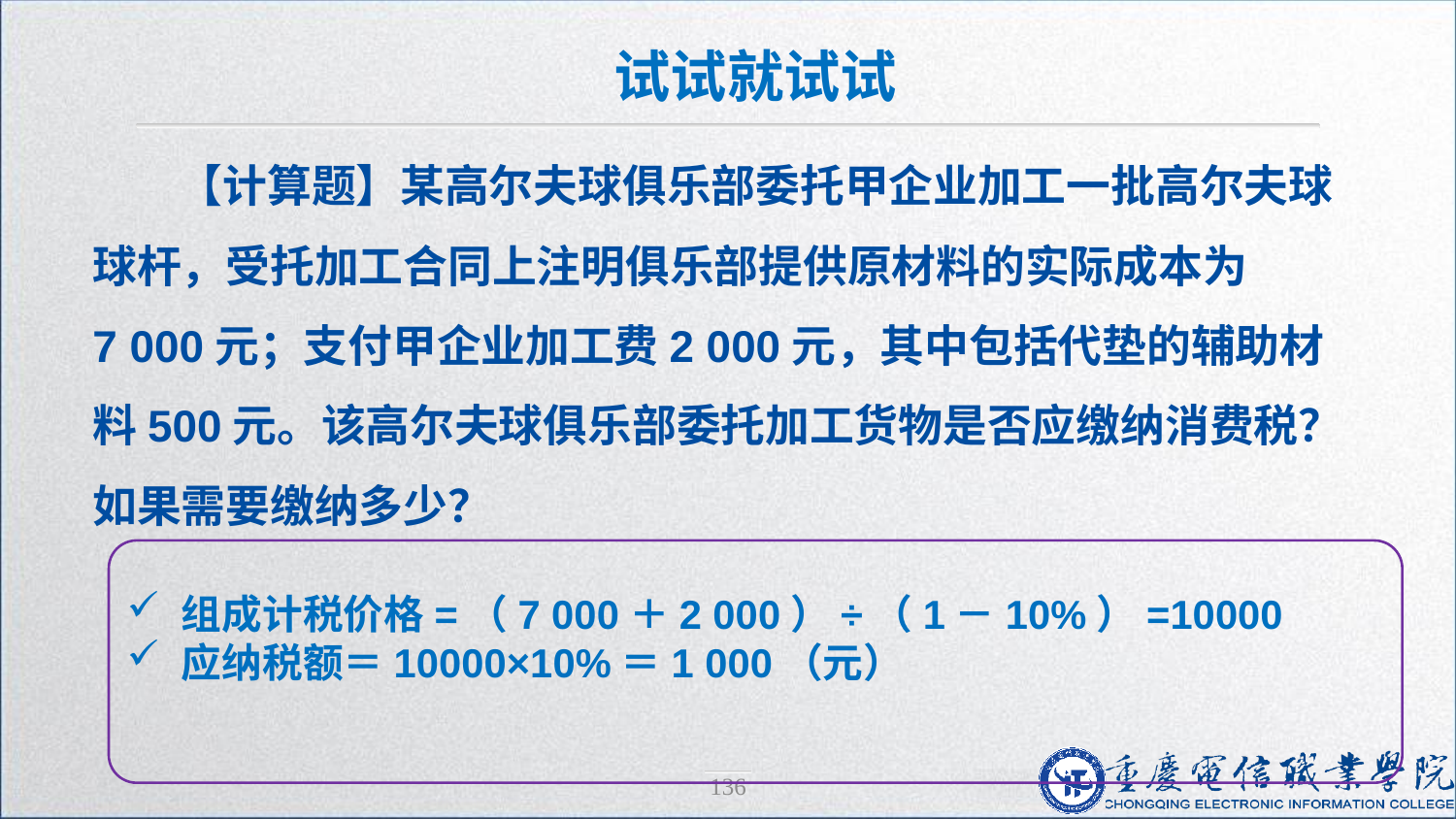

试试就试试
【计算题】某高尔夫球俱乐部委托甲企业加工一批高尔夫球球杆，受托加工合同上注明俱乐部提供原材料的实际成本为7 000元；支付甲企业加工费2 000元，其中包括代垫的辅助材料500元。该高尔夫球俱乐部委托加工货物是否应缴纳消费税？如果需要缴纳多少？

组成计税价格=（7 000＋2 000）÷（1－10%）=10000
应纳税额＝10000×10%＝1 000（元）

136